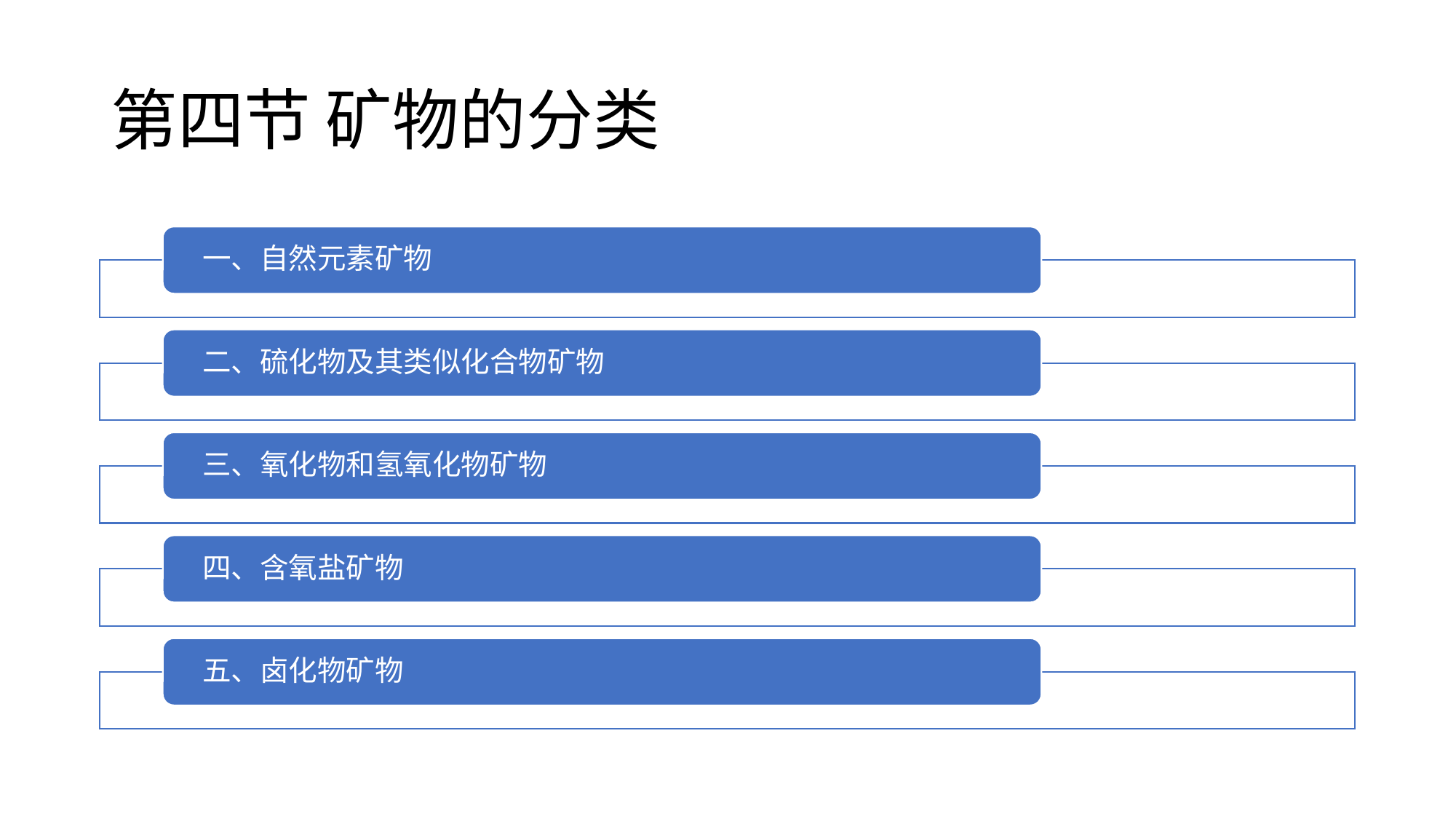

# 第四节 矿物的分类
一、自然元素矿物
二、硫化物及其类似化合物矿物
三、氧化物和氢氧化物矿物
四、含氧盐矿物
五、卤化物矿物